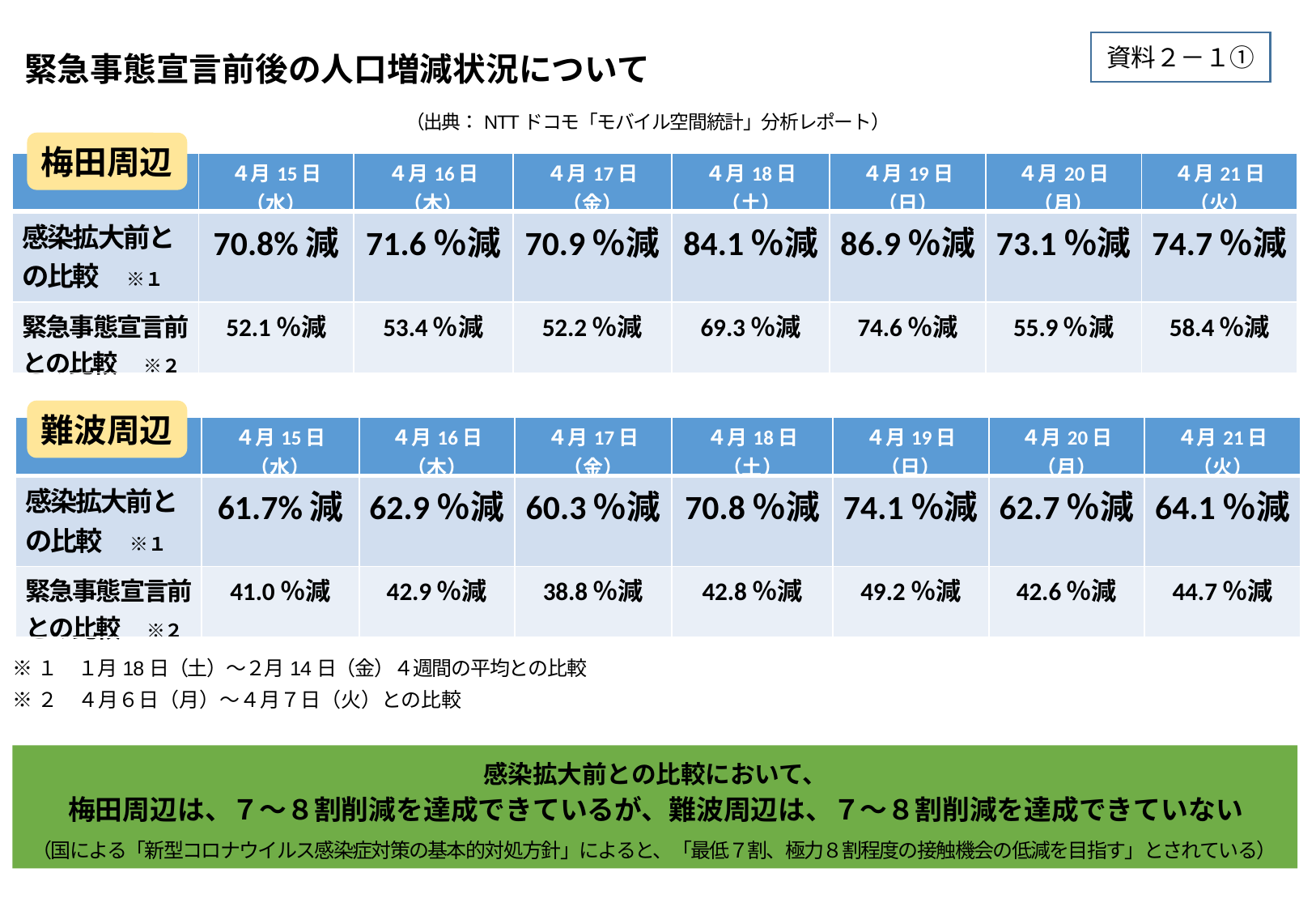

資料２－１①
緊急事態宣言前後の人口増減状況について
（出典：NTTドコモ「モバイル空間統計」分析レポート）
梅田周辺
|  | ４月15日 （水） | ４月16日 （木） | ４月17日（金） | ４月18日 （土） | ４月19日（日） | ４月20日（月） | ４月21日（火） |
| --- | --- | --- | --- | --- | --- | --- | --- |
| 感染拡大前との比較　※１ | 70.8%減 | 71.6％減 | 70.9％減 | 84.1％減 | 86.9％減 | 73.1％減 | 74.7％減 |
| 緊急事態宣言前との比較　※２ | 52.1％減 | 53.4％減 | 52.2％減 | 69.3％減 | 74.6％減 | 55.9％減 | 58.4％減 |
難波周辺
|  | ４月15日 （水） | ４月16日 （木） | ４月17日（金） | ４月18日 （土） | ４月19日（日） | ４月20日（月） | ４月21日（火） |
| --- | --- | --- | --- | --- | --- | --- | --- |
| 感染拡大前との比較　※１ | 61.7%減 | 62.9％減 | 60.3％減 | 70.8％減 | 74.1％減 | 62.7％減 | 64.1％減 |
| 緊急事態宣言前との比較　※２ | 41.0％減 | 42.9％減 | 38.8％減 | 42.8％減 | 49.2％減 | 42.6％減 | 44.7％減 |
※１　１月18日（土）～２月14日（金）４週間の平均との比較
※２　４月６日（月）～４月７日（火）との比較
感染拡大前との比較において、
梅田周辺は、７～８割削減を達成できているが、難波周辺は、７～８割削減を達成できていない
（国による「新型コロナウイルス感染症対策の基本的対処方針」によると、「最低７割、極力８割程度の接触機会の低減を目指す」とされている）